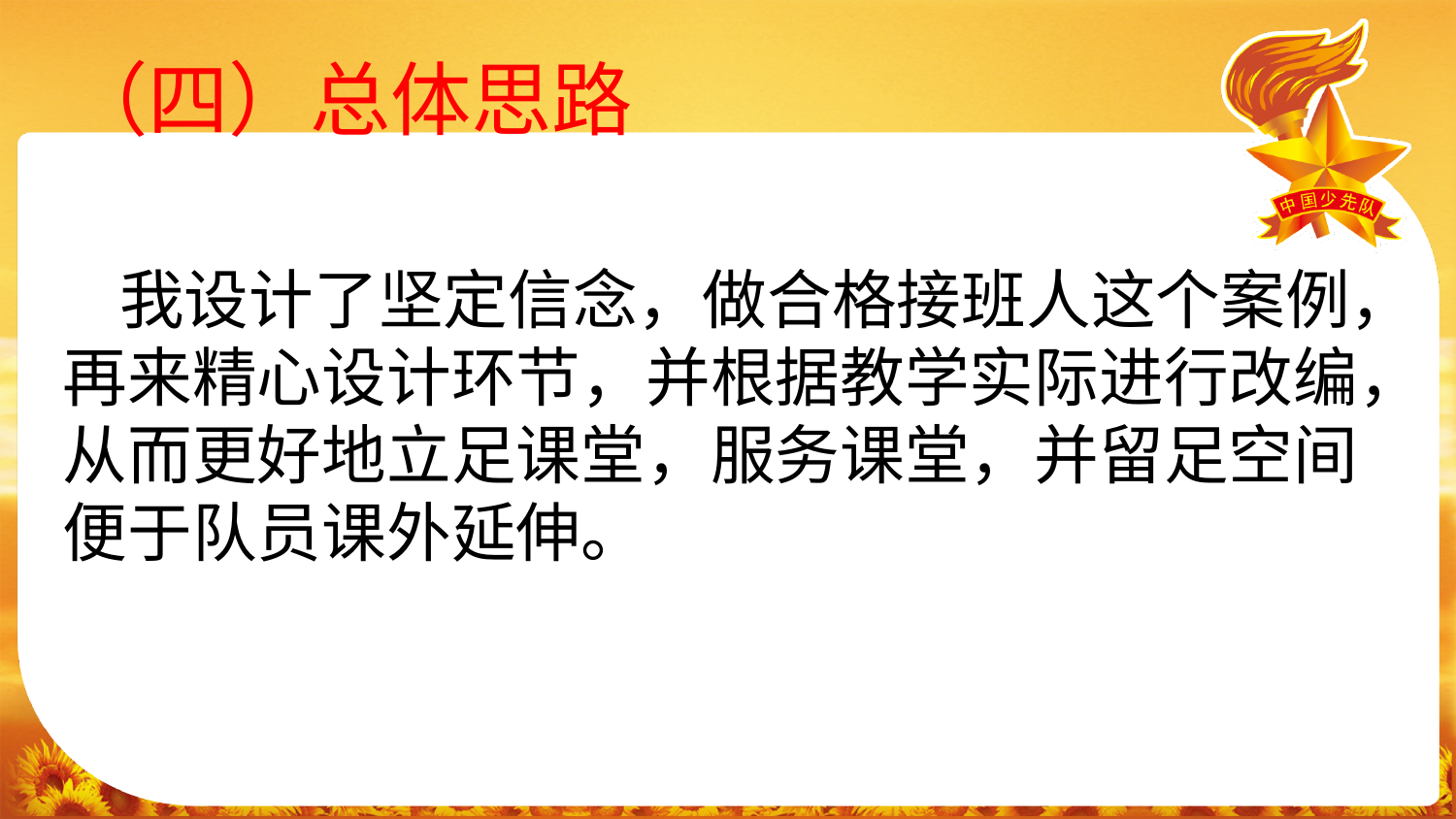

（四）总体思路
我设计了坚定信念，做合格接班人这个案例，再来精心设计环节，并根据教学实际进行改编，从而更好地立足课堂，服务课堂，并留足空间便于队员课外延伸。